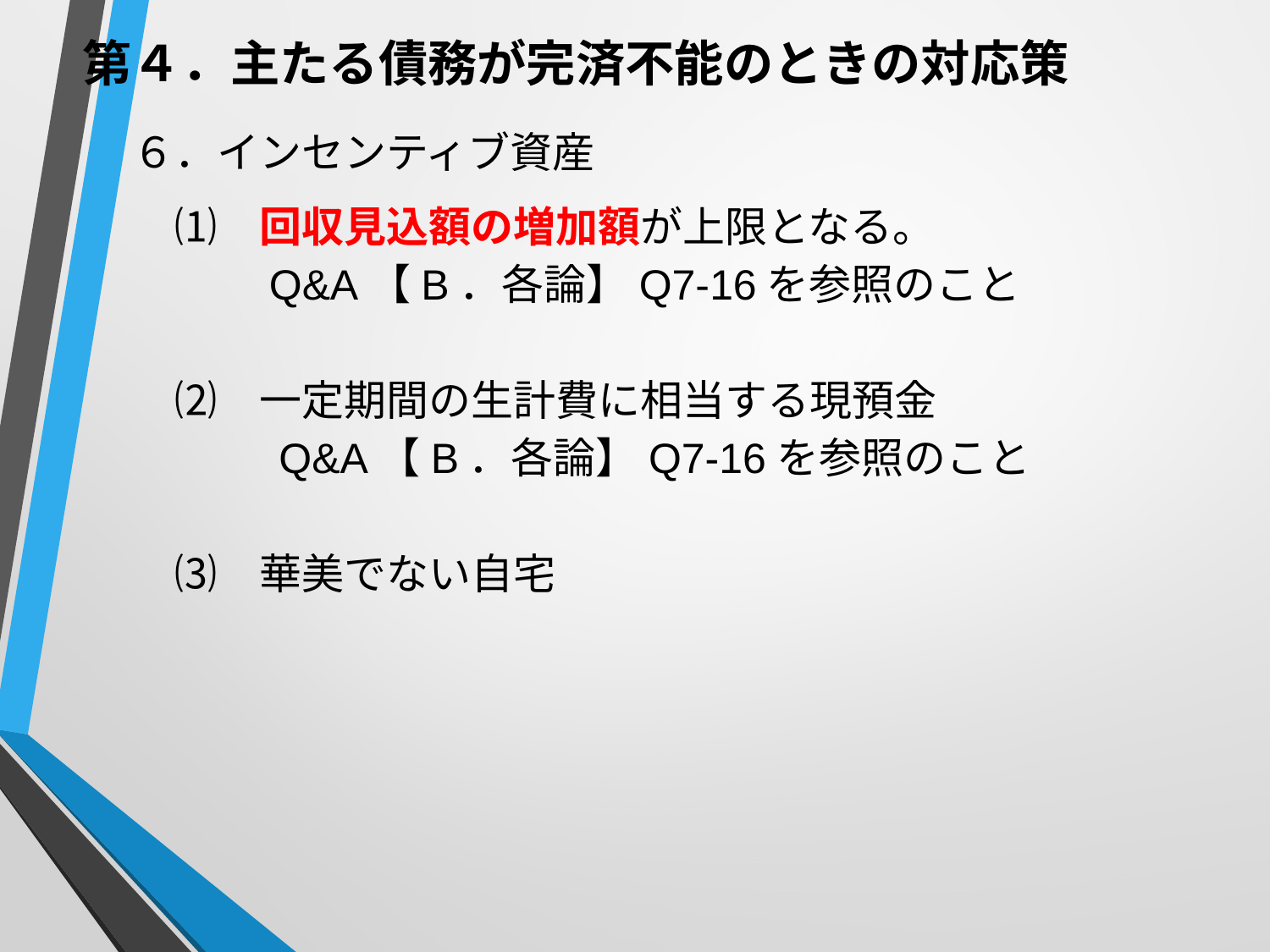

第４．主たる債務が完済不能のときの対応策

　　６．インセンティブ資産

　　　⑴　回収見込額の増加額が上限となる。
　　　　　Q&A【B．各論】Q7-16を参照のこと

　　　⑵　一定期間の生計費に相当する現預金
　　　　　 Q&A【B．各論】Q7-16を参照のこと

　　　⑶　華美でない自宅